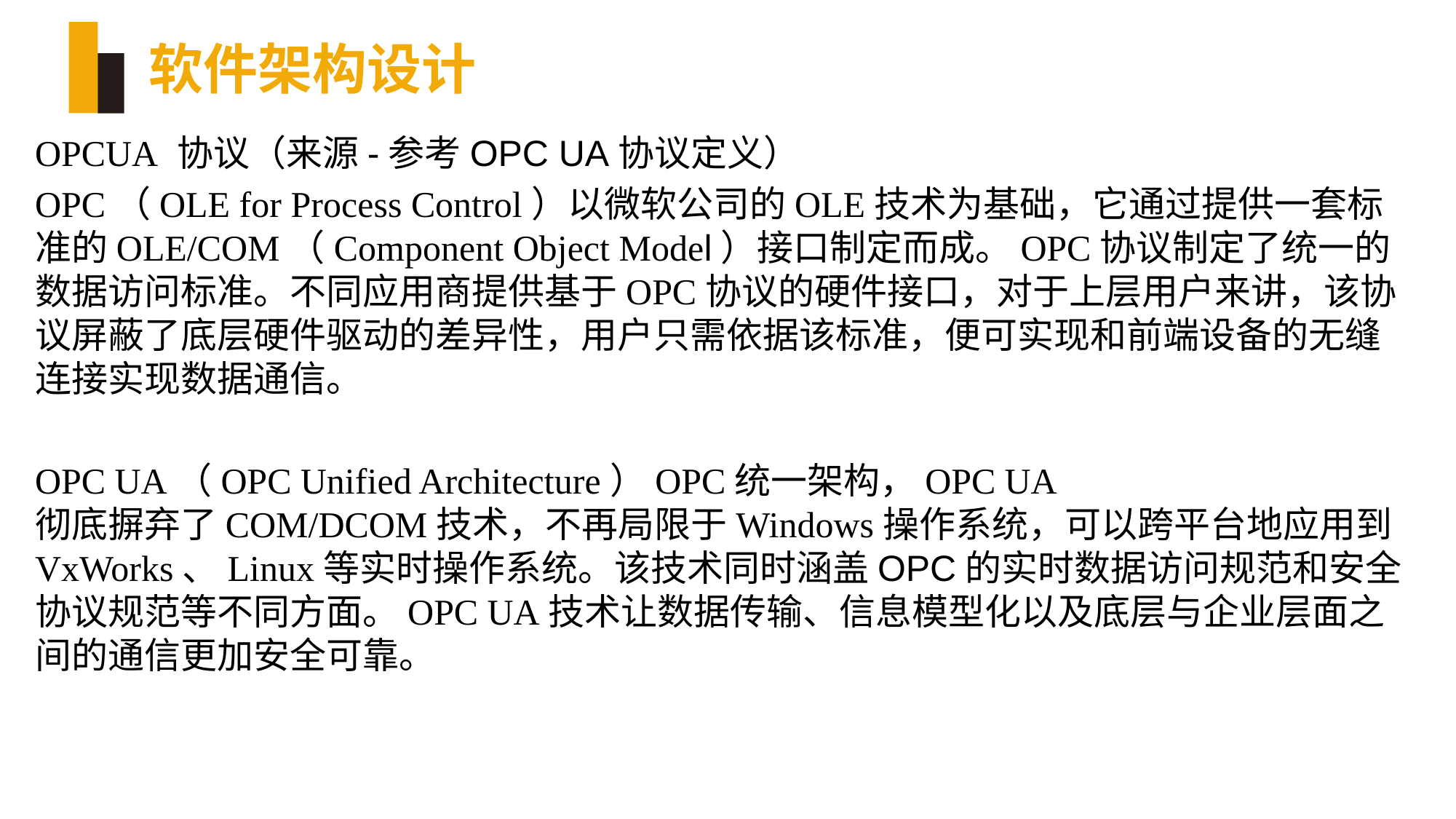

# 软件架构设计
OPCUA 协议（来源-参考OPC UA协议定义）
OPC（OLE for Process Control）以微软公司的OLE技术为基础，它通过提供一套标准的OLE/COM（Component Object Model）接口制定而成。OPC协议制定了统一的数据访问标准。不同应用商提供基于OPC协议的硬件接口，对于上层用户来讲，该协议屏蔽了底层硬件驱动的差异性，用户只需依据该标准，便可实现和前端设备的无缝连接实现数据通信。

OPC UA（OPC Unified Architecture）OPC统一架构，OPC UA 彻底摒弃了COM/DCOM技术，不再局限于Windows操作系统，可以跨平台地应用到VxWorks、Linux等实时操作系统。该技术同时涵盖OPC的实时数据访问规范和安全协议规范等不同方面。OPC UA技术让数据传输、信息模型化以及底层与企业层面之间的通信更加安全可靠。